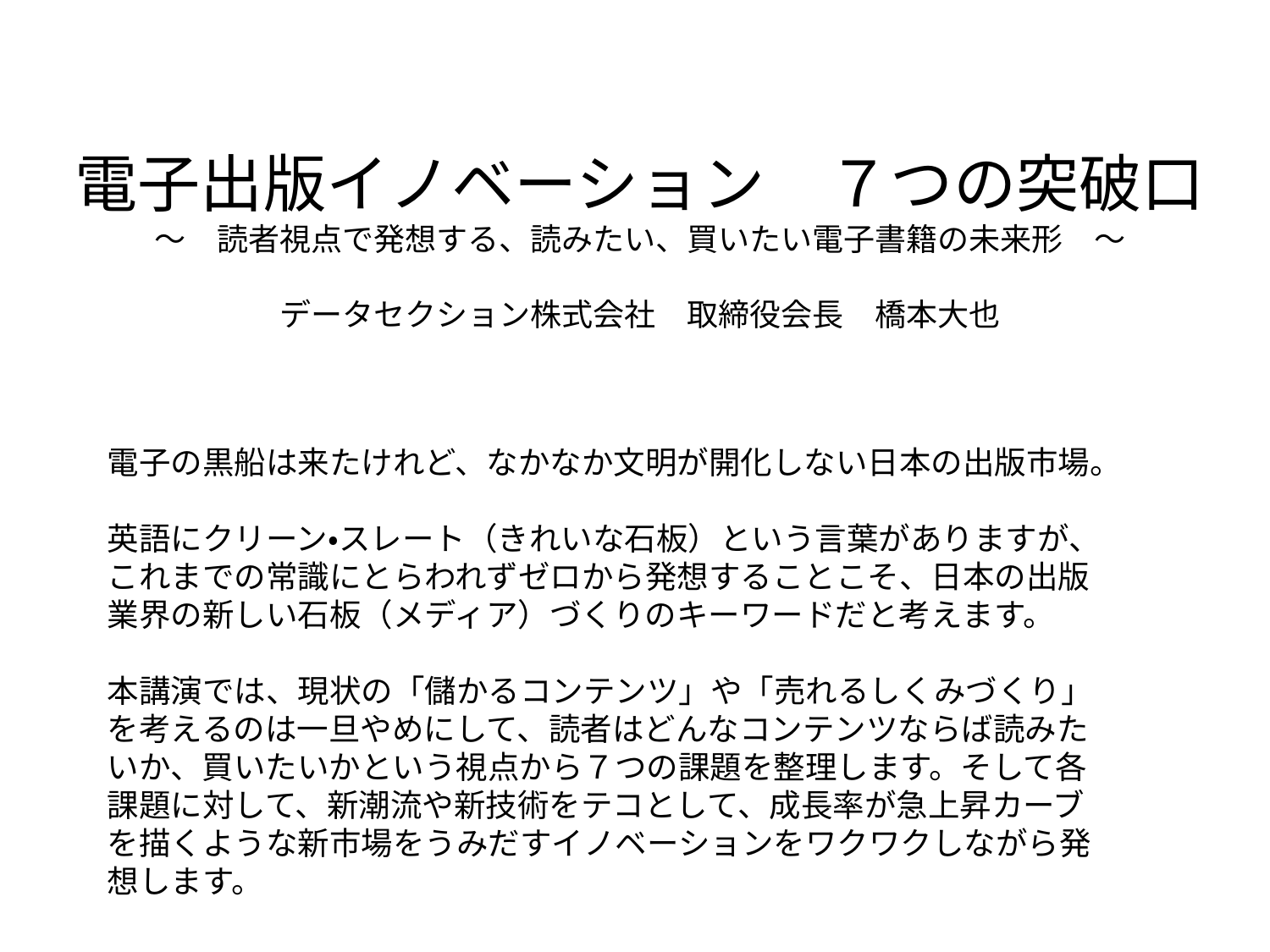

# 電子出版イノベーション　７つの突破口 ～　読者視点で発想する、読みたい、買いたい電子書籍の未来形　～ データセクション株式会社　取締役会長　橋本大也
電子の黒船は来たけれど、なかなか文明が開化しない日本の出版市場。

英語にクリーン・スレート（きれいな石板）という言葉がありますが、これまでの常識にとらわれずゼロから発想することこそ、日本の出版業界の新しい石板（メディア）づくりのキーワードだと考えます。

本講演では、現状の「儲かるコンテンツ」や「売れるしくみづくり」を考えるのは一旦やめにして、読者はどんなコンテンツならば読みたいか、買いたいかという視点から７つの課題を整理します。そして各課題に対して、新潮流や新技術をテコとして、成長率が急上昇カーブを描くような新市場をうみだすイノベーションをワクワクしながら発想します。